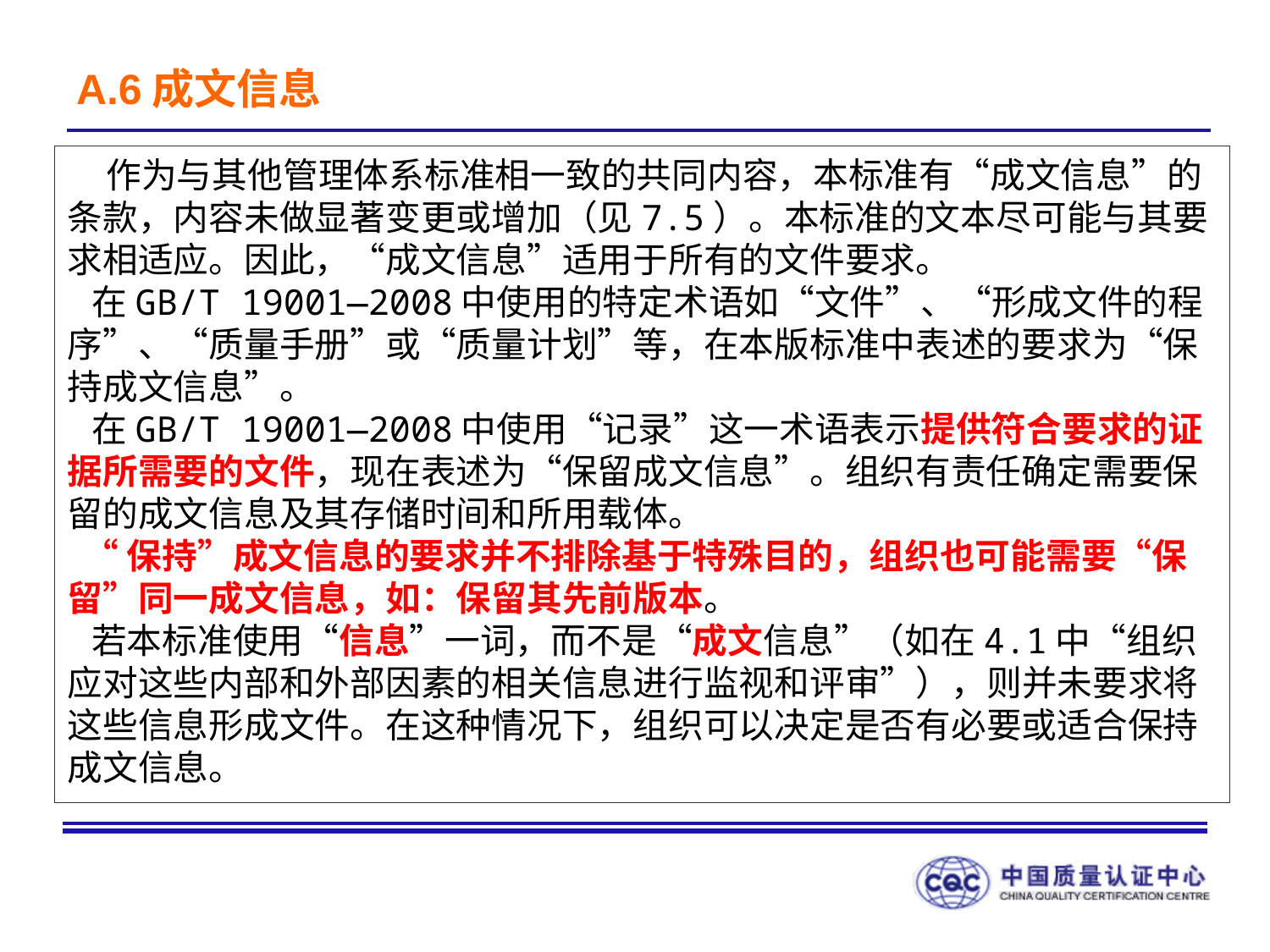

A.6成文信息
　 作为与其他管理体系标准相一致的共同内容，本标准有“成文信息”的条款，内容未做显著变更或增加（见7.5）。本标准的文本尽可能与其要求相适应。因此，“成文信息”适用于所有的文件要求。
  在GB/T 19001—2008中使用的特定术语如“文件”、“形成文件的程序”、“质量手册”或“质量计划”等，在本版标准中表述的要求为“保持成文信息”。
  在GB/T 19001—2008中使用“记录”这一术语表示提供符合要求的证据所需要的文件，现在表述为“保留成文信息”。组织有责任确定需要保留的成文信息及其存储时间和所用载体。
  “保持”成文信息的要求并不排除基于特殊目的，组织也可能需要“保留”同一成文信息，如：保留其先前版本。
  若本标准使用“信息”一词，而不是“成文信息”（如在4.1中“组织应对这些内部和外部因素的相关信息进行监视和评审”），则并未要求将这些信息形成文件。在这种情况下，组织可以决定是否有必要或适合保持成文信息。